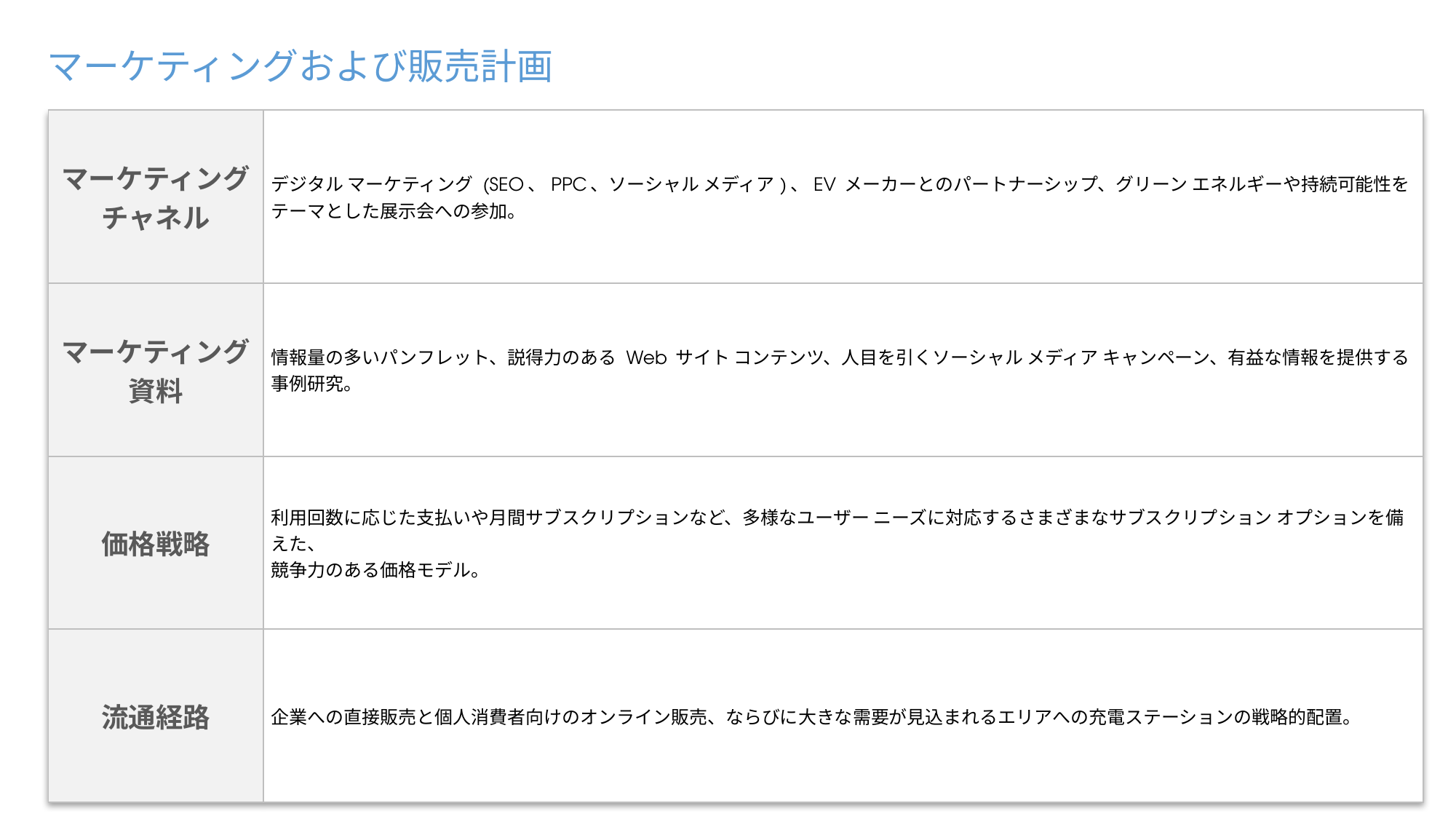

NO
NO
NO
NO
NO
NO
NO
NO
NO
NO
NO
NO
NO
NO
NO
NO
NO
NO
NO
NO
NO
NO
NO
NO
NO
NO
NO
NO
NO
NO
NO
NO
NO
NO
NO
NO
NO
NO
NO
NO
NO
NO
NO
NO
NO
NO
NO
NO
NO
NO
NO
NO
NO
NO
NO
NO
NO
NO
NO
NO
NO
NO
NO
NO
NO
NO
NO
NO
NO
NO
NO
NO
NO
NO
NO
NO
NO
NO
NO
NO
NO
NO
NO
NO
NO
NO
NO
NO
NO
NO
NO
NO
NO
NO
NO
NO
NO
NO
NO
NO
NO
NO
NO
NO
NO
NO
NO
NO
NO
NO
NO
NO
NO
NO
UNKNOWN
NO
YES
UNKNOWN
NO
YES
NO
YES
UNKNOWN
NO
NO
NO
NO
NO
NO
NO
NO
NO
NO
NO
NO
NO
NO
NO
NO
NO
NO
NO
NO
NO
NO
NO
NO
NO
NO
NO
NO
NO
NO
NO
NO
NO
NO
NO
NO
NO
NO
NO
NO
NO
NO
NO
NO
NO
NO
NO
NO
NO
NO
NO
NO
NO
NO
NO
NO
NO
NO
NO
NO
NO
NO
NO
NO
NO
NO
NO
NO
NO
NO
NO
NO
NO
NO
NO
NO
UNKNOWN
NO
YES
UNKNOWN
NO
YES
NO
YES
UNKNOWN
NO
NO
NO
NO
NO
NO
NO
NO
NO
NO
NO
NO
NO
NO
NO
NO
NO
NO
NO
NO
NO
NO
NO
NO
NO
NO
NO
NO
NO
NO
NO
NO
NO
NO
NO
NO
NO
NO
NO
NO
NO
NO
NO
NO
NO
NO
NO
NO
NO
NO
NO
NO
UNKNOWN
NO
YES
UNKNOWN
NO
YES
NO
YES
UNKNOWN
NO
NO
NO
NO
NO
NO
NO
NO
NO
NO
NO
NO
NO
NO
NO
NO
NO
NO
NO
NO
NO
NO
NO
NO
NO
NO
NO
NO
NO
NO
NO
NO
NO
NO
NO
NO
NO
NO
NO
NO
NO
NO
NO
NO
NO
NO
NO
NO
NO
NO
NO
NO
NO
NO
NO
NO
NO
NO
NO
NO
NO
NO
NO
NO
NO
NO
NO
NO
NO
NO
NO
NO
NO
NO
NO
NO
NO
NO
NO
NO
NO
NO
NO
NO
NO
NO
NO
NO
NO
NO
NO
NO
NO
NO
NO
NO
NO
NO
NO
NO
NO
NO
NO
NO
NO
NO
NO
NO
NO
NO
NO
NO
NO
NO
NO
NO
NO
NO
NO
NO
NO
NO
NO
NO
NO
NO
NO
NO
NO
NO
NO
NO
NO
NO
NO
NO
NO
NO
NO
NO
NO
NO
NO
NO
NO
NO
NO
NO
NO
NO
NO
NO
NO
NO
NO
NO
NO
NO
NO
NO
NO
NO
NO
NO
NO
NO
UNKNOWN
UNKNOWN
UNKNOWN
UNKNOWN
NO
YES
UNKNOWN
NO
YES
NO
YES
UNKNOWN
NO
NO
NO
NO
NO
NO
NO
NO
NO
NO
NO
NO
NO
NO
NO
NO
NO
NO
NO
NO
NO
NO
NO
NO
NO
NO
NO
NO
NO
NO
NO
NO
NO
NO
NO
NO
NO
NO
NO
NO
NO
NO
NO
NO
NO
NO
NO
NO
NO
NO
NO
NO
NO
NO
NO
NO
NO
NO
NO
NO
NO
NO
NO
NO
NO
NO
NO
NO
NO
NO
NO
NO
NO
NO
NO
NO
NO
NO
NO
NO
NO
NO
NO
NO
NO
NO
NO
NO
UNKNOWN
NO
YES
UNKNOWN
NO
YES
NO
YES
UNKNOWN
NO
NO
NO
NO
NO
NO
NO
NO
NO
NO
NO
NO
NO
NO
NO
NO
NO
NO
NO
NO
NO
NO
NO
NO
NO
NO
NO
NO
NO
NO
NO
NO
NO
NO
NO
NO
NO
NO
NO
NO
NO
NO
NO
NO
NO
NO
NO
NO
NO
NO
NO
NO
NO
NO
NO
NO
NO
NO
NO
NO
NO
NO
NO
NO
NO
NO
NO
NO
NO
NO
NO
NO
NO
NO
NO
NO
NO
NO
NO
NO
NO
NO
NO
NO
NO
NO
NO
NO
NO
NO
NO
NO
NO
NO
NO
NO
NO
NO
NO
NO
NO
NO
NO
NO
NO
NO
NO
NO
NO
NO
NO
NO
NO
NO
NO
NO
NO
NO
NO
NO
NO
NO
NO
NO
NO
NO
NO
NO
NO
NO
NO
NO
NO
NO
NO
NO
NO
NO
NO
NO
NO
NO
UNKNOWN
UNKNOWN
UNKNOWN
NO
YES
UNKNOWN
NO
YES
NO
YES
UNKNOWN
NO
NO
NO
NO
NO
NO
NO
NO
NO
NO
NO
NO
NO
NO
NO
NO
NO
NO
NO
NO
NO
NO
NO
NO
NO
NO
NO
NO
NO
NO
NO
NO
NO
NO
NO
NO
NO
NO
NO
NO
NO
NO
NO
NO
NO
NO
NO
NO
NO
NO
NO
NO
UNKNOWN
NO
YES
UNKNOWN
NO
YES
NO
YES
UNKNOWN
NO
NO
NO
NO
NO
NO
NO
NO
NO
NO
NO
NO
NO
NO
NO
NO
NO
NO
NO
NO
NO
NO
NO
NO
NO
NO
NO
NO
NO
NO
NO
NO
NO
NO
NO
NO
NO
NO
NO
NO
NO
NO
NO
NO
NO
NO
NO
NO
NO
NO
NO
NO
NO
NO
NO
NO
NO
NO
NO
NO
NO
NO
NO
NO
NO
NO
NO
NO
NO
NO
NO
NO
NO
NO
NO
NO
NO
NO
NO
NO
NO
NO
NO
NO
NO
NO
NO
NO
UNKNOWN
NO
YES
UNKNOWN
NO
YES
NO
YES
UNKNOWN
NO
NO
NO
NO
NO
NO
NO
NO
NO
NO
NO
NO
NO
NO
NO
NO
NO
NO
NO
NO
NO
NO
NO
NO
NO
NO
NO
NO
NO
NO
NO
NO
NO
NO
NO
NO
NO
NO
NO
NO
NO
NO
NO
NO
NO
NO
NO
NO
NO
NO
NO
NO
NO
NO
NO
NO
NO
NO
NO
NO
NO
NO
NO
NO
NO
NO
NO
NO
NO
NO
NO
NO
NO
NO
NO
NO
NO
NO
NO
NO
NO
NO
NO
NO
NO
NO
NO
NO
NO
NO
NO
NO
NO
NO
NO
NO
NO
NO
NO
NO
NO
NO
NO
NO
NO
NO
NO
NO
NO
NO
NO
NO
NO
NO
NO
NO
NO
NO
NO
NO
NO
NO
NO
NO
NO
NO
NO
NO
NO
NO
NO
NO
NO
NO
NO
NO
NO
NO
NO
NO
NO
NO
UNKNOWN
UNKNOWN
UNKNOWN
UNKNOWN
NO
YES
UNKNOWN
NO
YES
NO
YES
UNKNOWN
NO
NO
NO
NO
NO
NO
NO
NO
NO
NO
NO
NO
NO
NO
NO
NO
NO
NO
NO
NO
NO
NO
NO
NO
NO
NO
NO
NO
NO
NO
NO
NO
NO
NO
NO
NO
NO
NO
NO
NO
NO
NO
NO
NO
NO
NO
NO
NO
NO
NO
NO
NO
UNKNOWN
NO
YES
UNKNOWN
NO
YES
NO
YES
UNKNOWN
NO
NO
NO
NO
NO
NO
NO
NO
NO
NO
NO
NO
NO
NO
NO
NO
NO
NO
NO
NO
NO
NO
NO
NO
NO
NO
NO
NO
NO
NO
NO
NO
NO
NO
NO
NO
NO
NO
NO
NO
NO
NO
NO
NO
NO
NO
NO
NO
NO
NO
NO
NO
UNKNOWN
NO
YES
UNKNOWN
NO
YES
NO
YES
UNKNOWN
NO
NO
NO
NO
NO
NO
NO
NO
NO
NO
NO
NO
NO
NO
NO
NO
NO
NO
NO
NO
NO
NO
NO
NO
NO
NO
NO
NO
NO
NO
NO
NO
NO
NO
NO
NO
NO
NO
NO
NO
NO
NO
NO
NO
NO
NO
NO
NO
NO
NO
NO
NO
NO
NO
NO
NO
NO
NO
NO
NO
NO
NO
NO
NO
NO
NO
NO
NO
NO
NO
NO
NO
NO
NO
NO
NO
NO
NO
NO
NO
NO
NO
NO
NO
NO
NO
NO
NO
UNKNOWN
NO
YES
UNKNOWN
NO
YES
NO
YES
UNKNOWN
NO
NO
NO
NO
NO
NO
NO
NO
NO
NO
NO
NO
NO
NO
NO
NO
NO
NO
NO
NO
NO
NO
NO
NO
NO
NO
NO
NO
NO
NO
NO
NO
NO
NO
NO
NO
NO
NO
NO
NO
NO
NO
NO
NO
NO
NO
NO
NO
NO
NO
NO
NO
NO
NO
NO
NO
NO
NO
NO
NO
NO
NO
NO
NO
NO
NO
NO
NO
NO
NO
NO
NO
NO
NO
NO
NO
NO
NO
NO
NO
NO
NO
NO
NO
NO
NO
NO
NO
NO
NO
NO
NO
NO
NO
NO
NO
NO
NO
NO
NO
NO
NO
NO
NO
NO
NO
NO
NO
NO
NO
NO
NO
NO
NO
NO
NO
NO
NO
NO
NO
NO
NO
NO
NO
NO
NO
NO
NO
NO
NO
NO
NO
NO
NO
NO
NO
NO
NO
NO
NO
NO
NO
UNKNOWN
UNKNOWN
UNKNOWN
UNKNOWN
UNKNOWN
NO
YES
UNKNOWN
NO
YES
NO
YES
UNKNOWN
NO
NO
NO
NO
NO
NO
NO
NO
NO
NO
NO
NO
NO
NO
NO
NO
NO
NO
NO
NO
NO
NO
NO
NO
NO
NO
NO
NO
NO
NO
NO
NO
NO
NO
NO
NO
NO
NO
NO
NO
NO
NO
NO
NO
NO
NO
NO
NO
NO
NO
NO
NO
UNKNOWN
NO
YES
UNKNOWN
NO
YES
NO
YES
UNKNOWN
NO
NO
NO
NO
NO
NO
NO
NO
NO
NO
NO
NO
NO
NO
NO
NO
NO
NO
NO
NO
NO
NO
NO
NO
NO
NO
NO
NO
NO
NO
NO
NO
NO
NO
NO
NO
NO
NO
NO
NO
NO
NO
NO
NO
NO
NO
NO
NO
NO
NO
NO
NO
UNKNOWN
UNKNOWN
NO
NO
NO
NO
NO
NO
NO
NO
NO
NO
NO
NO
NO
NO
NO
NO
NO
NO
マーケティングおよび販売計画
| マーケティング チャネル | デジタル マーケティング (SEO、PPC、ソーシャル メディア)、EV メーカーとのパートナーシップ、グリーン エネルギーや持続可能性をテーマとした展示会への参加。 |
| --- | --- |
| マーケティング資料 | 情報量の多いパンフレット、説得力のある Web サイト コンテンツ、人目を引くソーシャル メディア キャンペーン、有益な情報を提供する事例研究。 |
| 価格戦略 | 利用回数に応じた支払いや月間サブスクリプションなど、多様なユーザー ニーズに対応するさまざまなサブスクリプション オプションを備えた、 競争力のある価格モデル。 |
| 流通経路 | 企業への直接販売と個人消費者向けのオンライン販売、ならびに大きな需要が見込まれるエリアへの充電ステーションの戦略的配置。 |